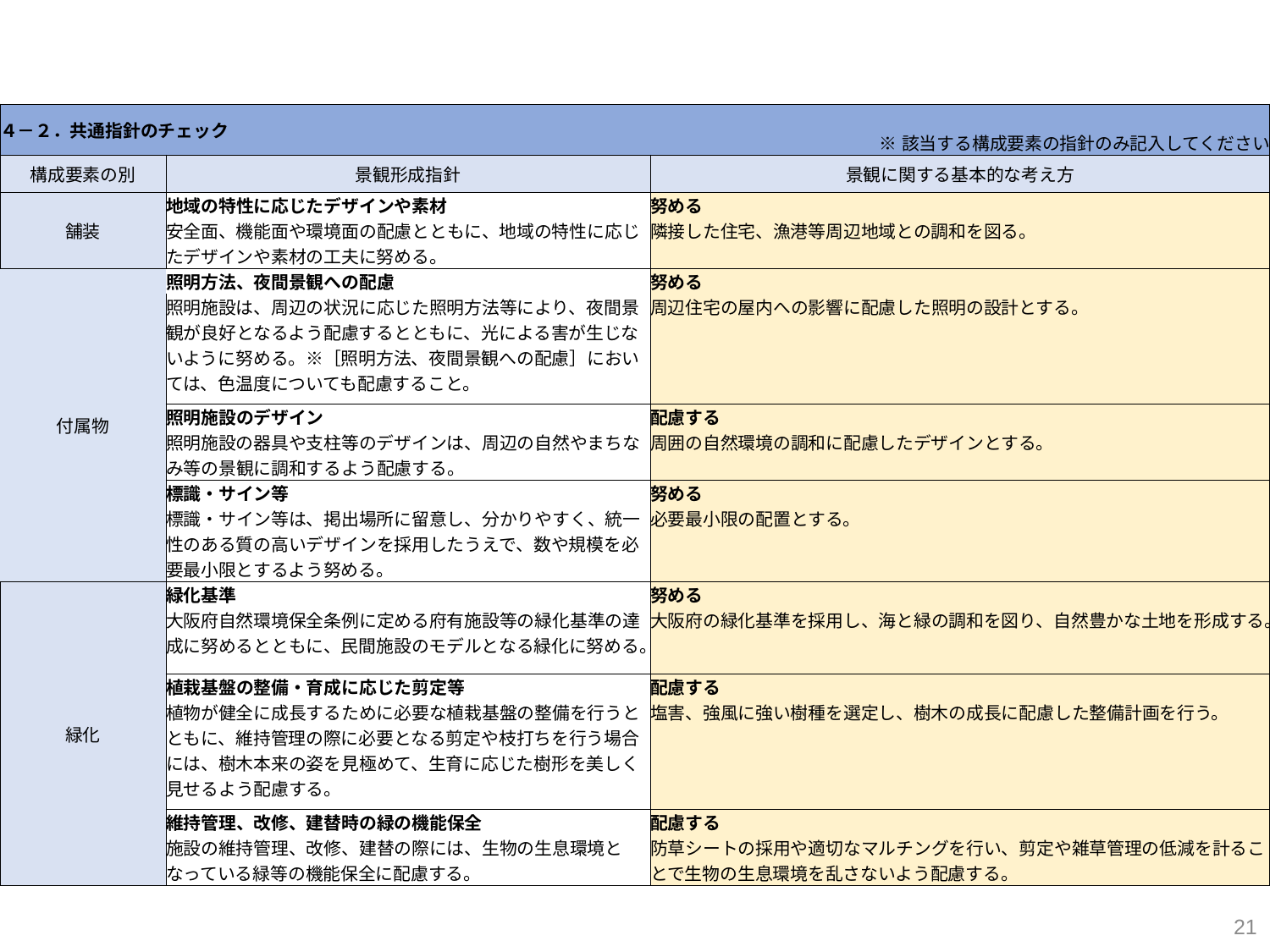

| ４－２．共通指針のチェック |  | ※該当する構成要素の指針のみ記入してください |  |
| --- | --- | --- | --- |
| 構成要素の別 | 景観形成指針 |  | 景観に関する基本的な考え方 |
| 舗装 | 地域の特性に応じたデザインや素材 |  | 努める |
|  | 安全面、機能面や環境面の配慮とともに、地域の特性に応じたデザインや素材の工夫に努める。 |  | 隣接した住宅、漁港等周辺地域との調和を図る。 |
| 付属物 | 照明方法、夜間景観への配慮 |  | 努める |
|  | 照明施設は、周辺の状況に応じた照明方法等により、夜間景観が良好となるよう配慮するとともに、光による害が生じないように努める。※［照明方法、夜間景観への配慮］においては、色温度についても配慮すること。 |  | 周辺住宅の屋内への影響に配慮した照明の設計とする。 |
|  | 照明施設のデザイン |  | 配慮する |
|  | 照明施設の器具や支柱等のデザインは、周辺の自然やまちなみ等の景観に調和するよう配慮する。 |  | 周囲の自然環境の調和に配慮したデザインとする。 |
|  | 標識・サイン等 |  | 努める |
|  | 標識・サイン等は、掲出場所に留意し、分かりやすく、統一性のある質の高いデザインを採用したうえで、数や規模を必要最小限とするよう努める。 |  | 必要最小限の配置とする。 |
| 緑化 | 緑化基準 |  | 努める |
|  | 大阪府自然環境保全条例に定める府有施設等の緑化基準の達成に努めるとともに、民間施設のモデルとなる緑化に努める。 |  | 大阪府の緑化基準を採用し、海と緑の調和を図り、自然豊かな土地を形成する。 |
|  | 植栽基盤の整備・育成に応じた剪定等 |  | 配慮する |
|  | 植物が健全に成長するために必要な植栽基盤の整備を行うとともに、維持管理の際に必要となる剪定や枝打ちを行う場合には、樹木本来の姿を見極めて、生育に応じた樹形を美しく見せるよう配慮する。 |  | 塩害、強風に強い樹種を選定し、樹木の成長に配慮した整備計画を行う。 |
|  | 維持管理、改修、建替時の緑の機能保全 |  | 配慮する |
|  | 施設の維持管理、改修、建替の際には、生物の生息環境となっている緑等の機能保全に配慮する。 |  | 防草シートの採用や適切なマルチングを行い、剪定や雑草管理の低減を計ることで生物の生息環境を乱さないよう配慮する。 |
21